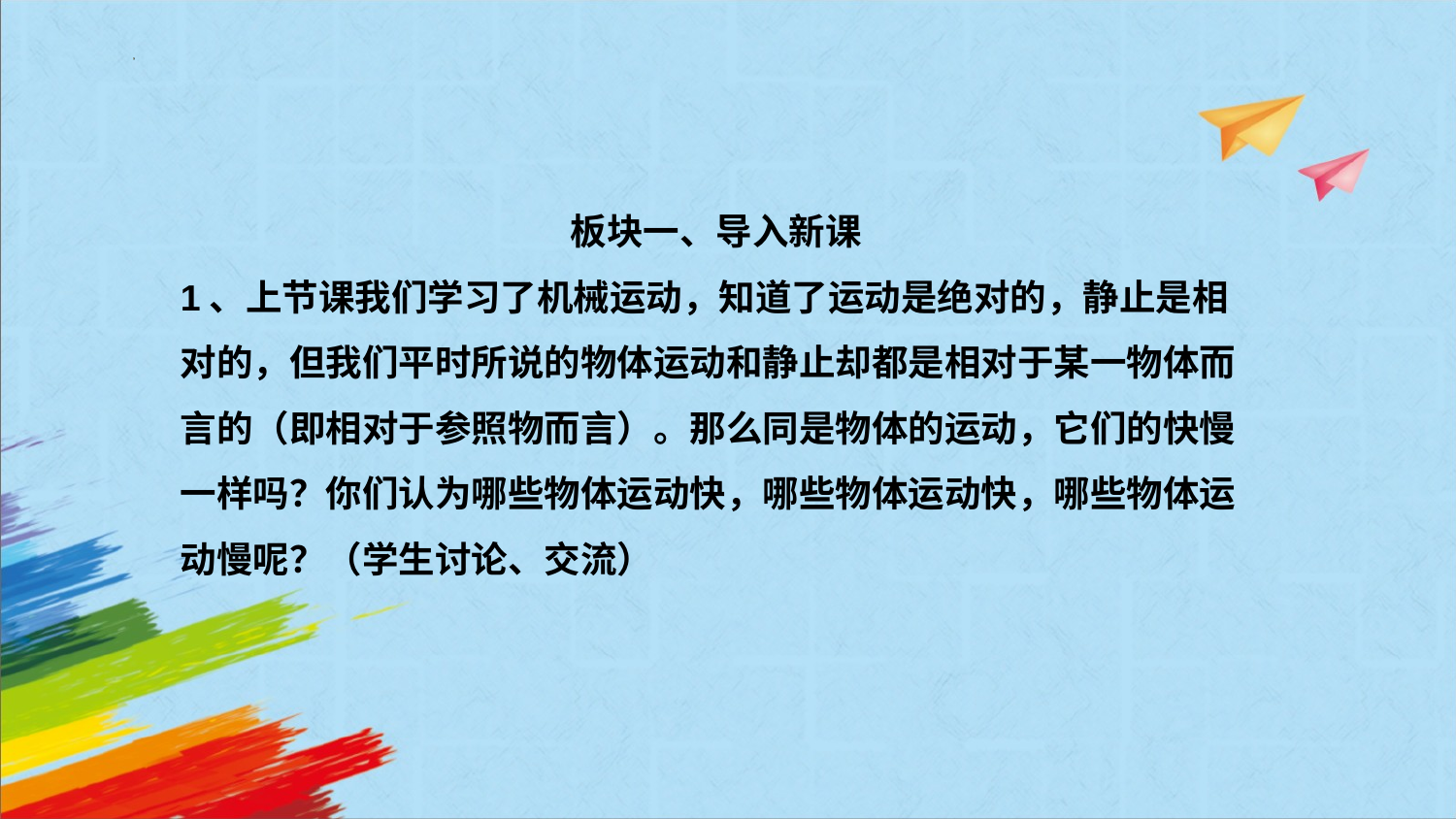

板块一、导入新课
1、上节课我们学习了机械运动，知道了运动是绝对的，静止是相对的，但我们平时所说的物体运动和静止却都是相对于某一物体而言的（即相对于参照物而言）。那么同是物体的运动，它们的快慢一样吗？你们认为哪些物体运动快，哪些物体运动快，哪些物体运动慢呢？（学生讨论、交流）